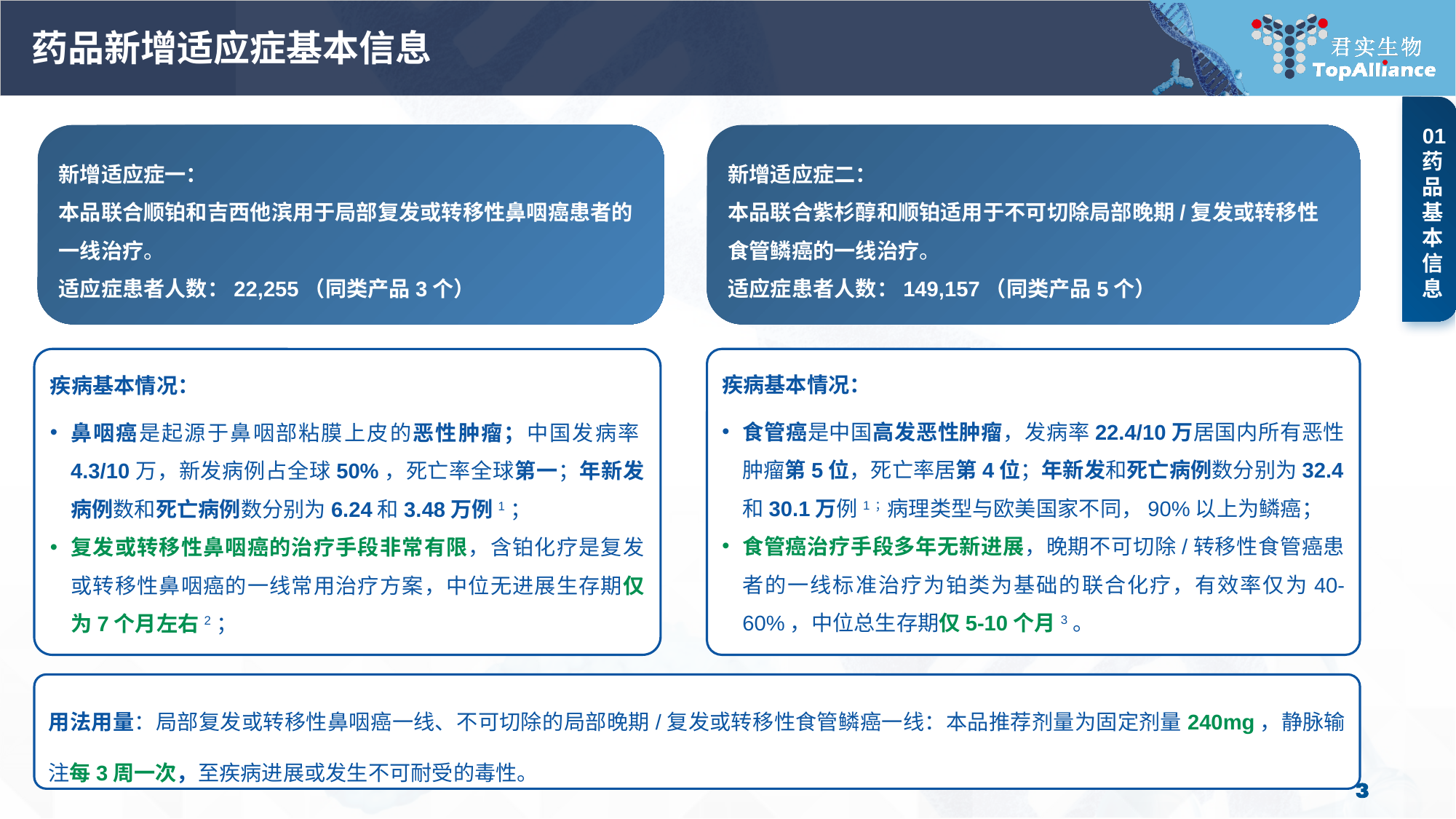

# 药品新增适应症基本信息
01
药
品
基
本
信
息

新增适应症一：
本品联合顺铂和吉西他滨用于局部复发或转移性鼻咽癌患者的一线治疗。
适应症患者人数：22,255（同类产品3个）
新增适应症二：
本品联合紫杉醇和顺铂适用于不可切除局部晚期/复发或转移性食管鳞癌的一线治疗。
适应症患者人数：149,157（同类产品5个）
疾病基本情况：
鼻咽癌是起源于鼻咽部粘膜上皮的恶性肿瘤；中国发病率4.3/10万，新发病例占全球50%，死亡率全球第一；年新发病例数和死亡病例数分别为6.24和3.48万例1；
复发或转移性鼻咽癌的治疗手段非常有限，含铂化疗是复发或转移性鼻咽癌的一线常用治疗方案，中位无进展生存期仅为7个月左右2；
疾病基本情况：
食管癌是中国高发恶性肿瘤，发病率22.4/10万居国内所有恶性肿瘤第5位，死亡率居第4位；年新发和死亡病例数分别为32.4和30.1万例1；病理类型与欧美国家不同，90%以上为鳞癌；
食管癌治疗手段多年无新进展，晚期不可切除/转移性食管癌患者的一线标准治疗为铂类为基础的联合化疗，有效率仅为40-60%，中位总生存期仅5-10个月3。
用法用量：局部复发或转移性鼻咽癌一线、不可切除的局部晚期/复发或转移性食管鳞癌一线：本品推荐剂量为固定剂量240mg，静脉输注每3周一次，至疾病进展或发生不可耐受的毒性。